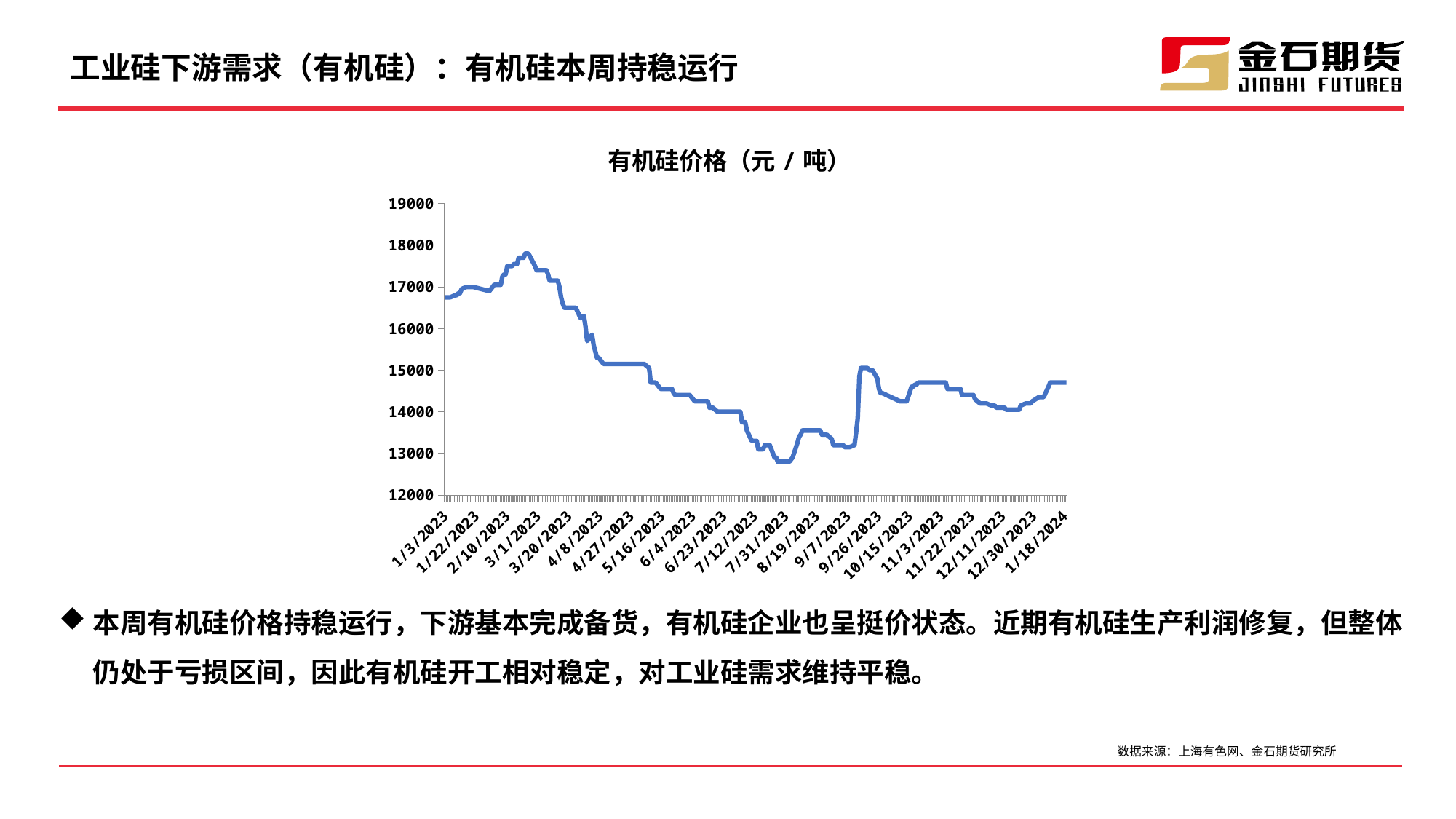

# 工业硅下游需求（有机硅）：有机硅本周持稳运行

### Chart: 有机硅价格（元/吨）

| Category | 有机硅价格 |
|---|---|
| 45310 | 14700.0 |
| 45309 | 14700.0 |
| 45308 | 14700.0 |
| 45307 | 14700.0 |
| 45306 | 14700.0 |
| 45303 | 14700.0 |
| 45302 | 14700.0 |
| 45301 | 14700.0 |
| 45300 | 14700.0 |
| 45299 | 14600.0 |
| 45296 | 14350.0 |
| 45295 | 14350.0 |
| 45294 | 14350.0 |
| 45293 | 14350.0 |
| 45289 | 14250.0 |
| 45288 | 14200.0 |
| 45287 | 14200.0 |
| 45286 | 14200.0 |
| 45285 | 14200.0 |
| 45282 | 14150.0 |
| 45281 | 14050.0 |
| 45280 | 14050.0 |
| 45279 | 14050.0 |
| 45278 | 14050.0 |
| 45275 | 14050.0 |
| 45274 | 14050.0 |
| 45273 | 14050.0 |
| 45272 | 14100.0 |
| 45271 | 14100.0 |
| 45268 | 14100.0 |
| 45267 | 14100.0 |
| 45266 | 14150.0 |
| 45265 | 14150.0 |
| 45264 | 14150.0 |
| 45261 | 14200.0 |
| 45260 | 14200.0 |
| 45259 | 14200.0 |
| 45258 | 14200.0 |
| 45257 | 14200.0 |
| 45254 | 14300.0 |
| 45253 | 14400.0 |
| 45252 | 14400.0 |
| 45251 | 14400.0 |
| 45250 | 14400.0 |
| 45247 | 14400.0 |
| 45246 | 14400.0 |
| 45245 | 14550.0 |
| 45244 | 14550.0 |
| 45243 | 14550.0 |
| 45240 | 14550.0 |
| 45239 | 14550.0 |
| 45238 | 14550.0 |
| 45237 | 14550.0 |
| 45236 | 14700.0 |
| 45233 | 14700.0 |
| 45232 | 14700.0 |
| 45231 | 14700.0 |
| 45230 | 14700.0 |
| 45229 | 14700.0 |
| 45226 | 14700.0 |
| 45225 | 14700.0 |
| 45224 | 14700.0 |
| 45223 | 14700.0 |
| 45222 | 14700.0 |
| 45219 | 14700.0 |
| 45218 | 14650.0 |
| 45217 | 14650.0 |
| 45216 | 14600.0 |
| 45215 | 14600.0 |
| 45212 | 14250.0 |
| 45211 | 14250.0 |
| 45210 | 14250.0 |
| 45209 | 14250.0 |
| 45208 | 14250.0 |
| 45197 | 14450.0 |
| 45196 | 14450.0 |
| 45195 | 14550.0 |
| 45194 | 14800.0 |
| 45191 | 15000.0 |
| 45190 | 15000.0 |
| 45189 | 15000.0 |
| 45188 | 15050.0 |
| 45187 | 15050.0 |
| 45184 | 15050.0 |
| 45183 | 14850.0 |
| 45182 | 13850.0 |
| 45181 | 13500.0 |
| 45180 | 13200.0 |
| 45177 | 13150.0 |
| 45176 | 13150.0 |
| 45175 | 13150.0 |
| 45174 | 13150.0 |
| 45173 | 13200.0 |
| 45170 | 13200.0 |
| 45169 | 13200.0 |
| 45168 | 13200.0 |
| 45167 | 13200.0 |
| 45166 | 13350.0 |
| 45163 | 13450.0 |
| 45160 | 13450.0 |
| 45159 | 13550.0 |
| 45156 | 13550.0 |
| 45155 | 13550.0 |
| 45154 | 13550.0 |
| 45153 | 13550.0 |
| 45152 | 13550.0 |
| 45149 | 13550.0 |
| 45148 | 13550.0 |
| 45147 | 13450.0 |
| 45146 | 13400.0 |
| 45145 | 13250.0 |
| 45142 | 12900.0 |
| 45141 | 12850.0 |
| 45140 | 12800.0 |
| 45139 | 12800.0 |
| 45138 | 12800.0 |
| 45135 | 12800.0 |
| 45134 | 12800.0 |
| 45133 | 12800.0 |
| 45132 | 12900.0 |
| 45131 | 12900.0 |
| 45128 | 13200.0 |
| 45127 | 13200.0 |
| 45126 | 13200.0 |
| 45125 | 13200.0 |
| 45124 | 13100.0 |
| 45121 | 13100.0 |
| 45120 | 13300.0 |
| 45119 | 13300.0 |
| 45118 | 13300.0 |
| 45117 | 13300.0 |
| 45114 | 13550.0 |
| 45113 | 13750.0 |
| 45112 | 13750.0 |
| 45111 | 13750.0 |
| 45110 | 14000.0 |
| 45107 | 14000.0 |
| 45106 | 14000.0 |
| 45105 | 14000.0 |
| 45104 | 14000.0 |
| 45103 | 14000.0 |
| 45098 | 14000.0 |
| 45097 | 14000.0 |
| 45096 | 14000.0 |
| 45093 | 14100.0 |
| 45092 | 14100.0 |
| 45091 | 14100.0 |
| 45090 | 14250.0 |
| 45089 | 14250.0 |
| 45086 | 14250.0 |
| 45085 | 14250.0 |
| 45084 | 14250.0 |
| 45083 | 14250.0 |
| 45082 | 14250.0 |
| 45079 | 14400.0 |
| 45078 | 14400.0 |
| 45077 | 14400.0 |
| 45076 | 14400.0 |
| 45075 | 14400.0 |
| 45072 | 14400.0 |
| 45071 | 14400.0 |
| 45070 | 14400.0 |
| 45069 | 14450.0 |
| 45068 | 14550.0 |
| 45065 | 14550.0 |
| 45064 | 14550.0 |
| 45063 | 14550.0 |
| 45062 | 14550.0 |
| 45061 | 14550.0 |
| 45058 | 14700.0 |
| 45057 | 14700.0 |
| 45056 | 14700.0 |
| 45055 | 14700.0 |
| 45054 | 15050.0 |
| 45051 | 15150.0 |
| 45050 | 15150.0 |
| 45044 | 15150.0 |
| 45043 | 15150.0 |
| 45042 | 15150.0 |
| 45041 | 15150.0 |
| 45040 | 15150.0 |
| 45037 | 15150.0 |
| 45036 | 15150.0 |
| 45035 | 15150.0 |
| 45034 | 15150.0 |
| 45033 | 15150.0 |
| 45030 | 15150.0 |
| 45029 | 15150.0 |
| 45028 | 15150.0 |
| 45027 | 15150.0 |
| 45026 | 15150.0 |
| 45023 | 15300.0 |
| 45022 | 15300.0 |
| 45020 | 15600.0 |
| 45019 | 15850.0 |
| 45016 | 15700.0 |
| 45015 | 16050.0 |
| 45014 | 16300.0 |
| 45013 | 16300.0 |
| 45012 | 16250.0 |
| 45009 | 16500.0 |
| 45008 | 16500.0 |
| 45007 | 16500.0 |
| 45006 | 16500.0 |
| 45002 | 16500.0 |
| 45001 | 16600.0 |
| 45000 | 16750.0 |
| 44999 | 17000.0 |
| 44998 | 17150.0 |
| 44995 | 17150.0 |
| 44994 | 17150.0 |
| 44993 | 17150.0 |
| 44992 | 17300.0 |
| 44991 | 17400.0 |
| 44988 | 17400.0 |
| 44987 | 17400.0 |
| 44986 | 17400.0 |
| 44985 | 17400.0 |
| 44984 | 17500.0 |
| 44980 | 17800.0 |
| 44979 | 17800.0 |
| 44978 | 17800.0 |
| 44977 | 17700.0 |
| 44974 | 17700.0 |
| 44973 | 17550.0 |
| 44972 | 17550.0 |
| 44971 | 17550.0 |
| 44970 | 17500.0 |
| 44967 | 17500.0 |
| 44966 | 17300.0 |
| 44965 | 17300.0 |
| 44964 | 17250.0 |
| 44963 | 17050.0 |
| 44960 | 17050.0 |
| 44959 | 17050.0 |
| 44958 | 17000.0 |
| 44957 | 16950.0 |
| 44956 | 16900.0 |
| 44946 | 17000.0 |
| 44945 | 17000.0 |
| 44944 | 17000.0 |
| 44943 | 17000.0 |
| 44942 | 17000.0 |
| 44939 | 16950.0 |
| 44938 | 16850.0 |
| 44937 | 16850.0 |
| 44936 | 16800.0 |
| 44935 | 16800.0 |
| 44932 | 16750.0 |
| 44931 | 16750.0 |
| 44930 | 16750.0 |
| 44929 | 16750.0 |
本周有机硅价格持稳运行，下游基本完成备货，有机硅企业也呈挺价状态。近期有机硅生产利润修复，但整体仍处于亏损区间，因此有机硅开工相对稳定，对工业硅需求维持平稳。
数据来源：上海有色网、金石期货研究所